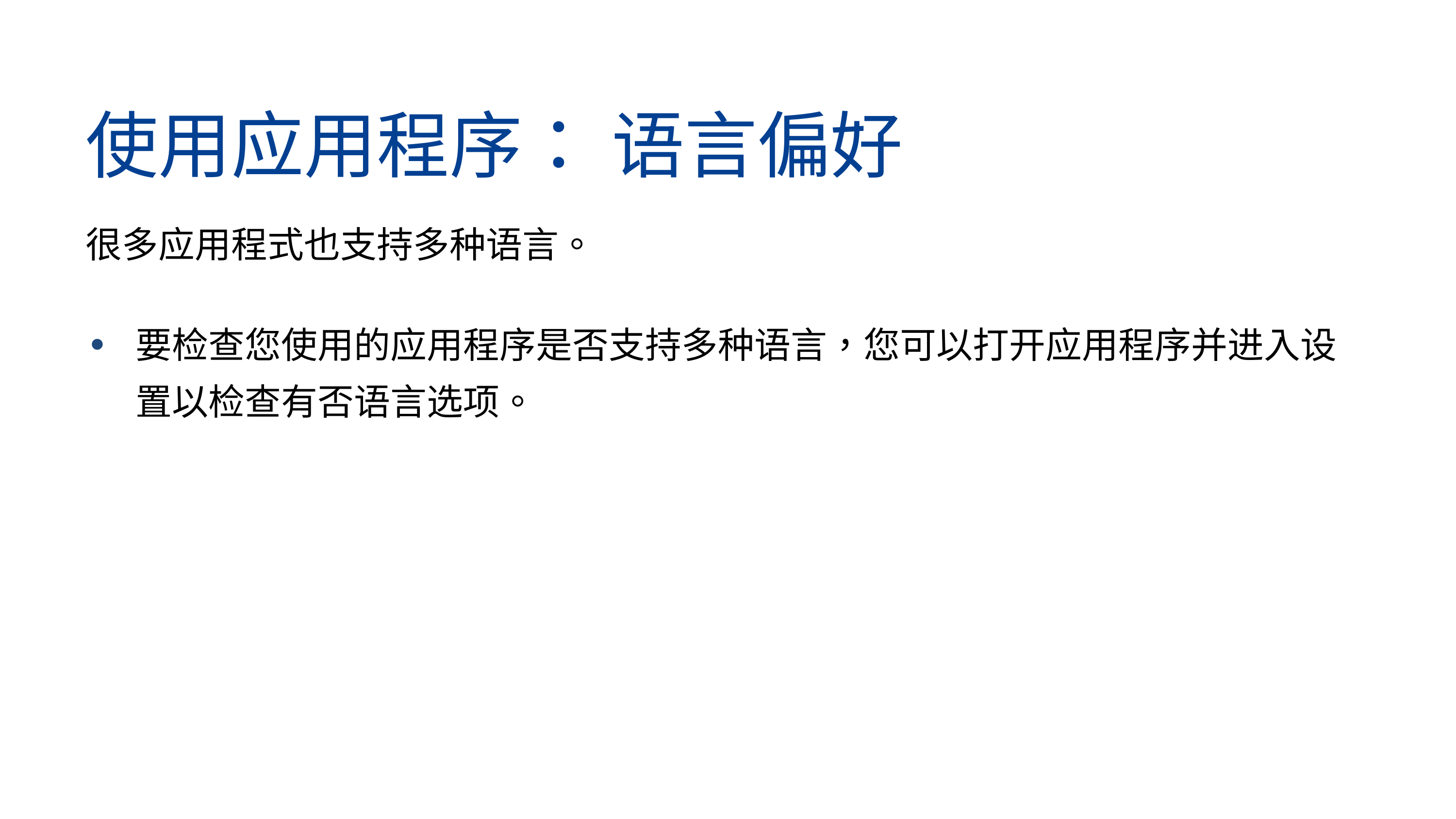

使用应用程序： 语言偏好
很多应用程式也支持多种语言。
要检查您使用的应用程序是否支持多种语言，您可以打开应用程序并进入设置以检查有否语言选项。